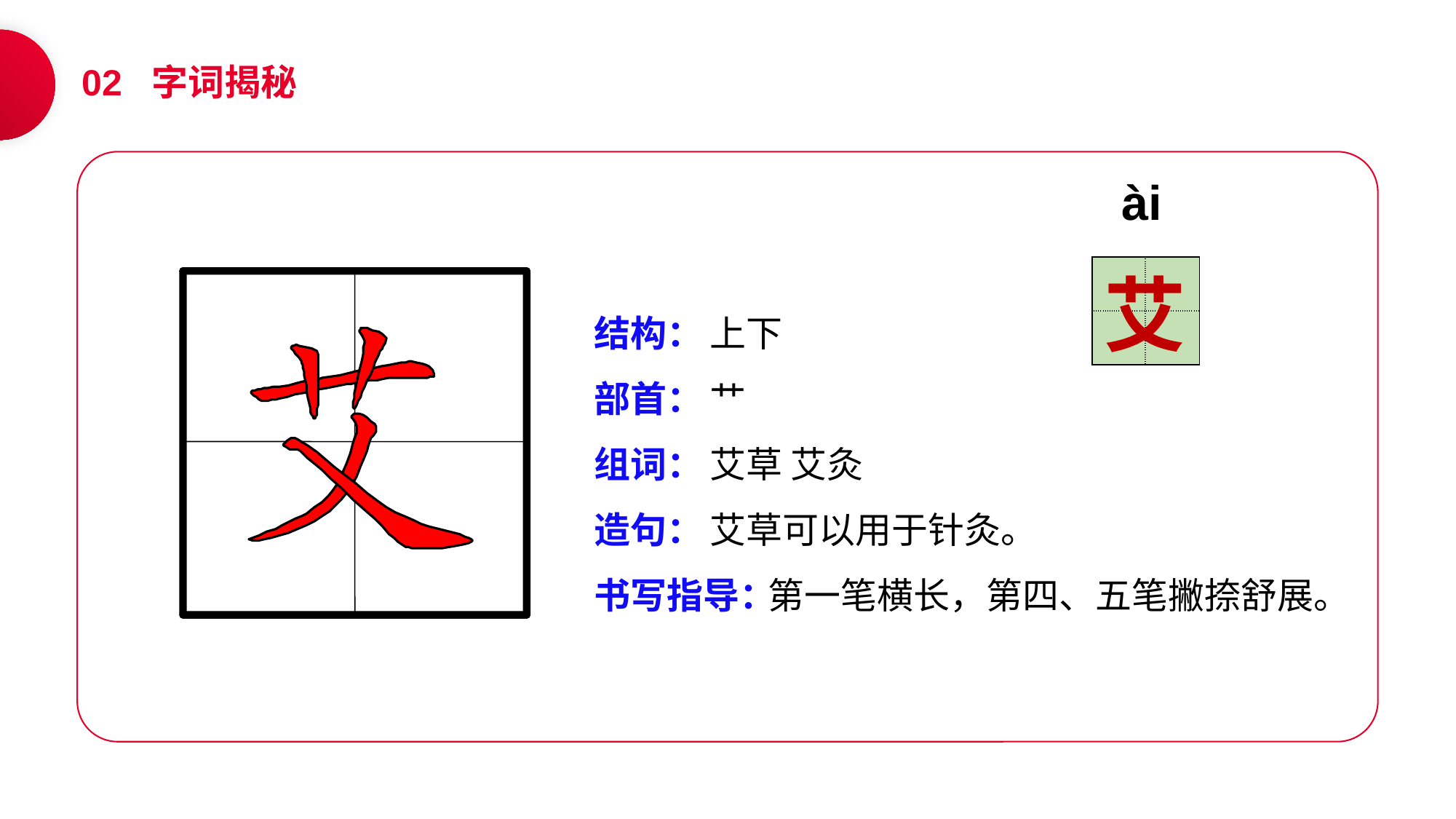

02  字词揭秘
ài
|  |  |
| --- | --- |
|  |  |
艾

结构：
部首：
组词：
造句：
书写指导：

上下
艹
艾草 艾灸
艾草可以用于针灸。
      第一笔横长，第四、五笔撇捺舒展。